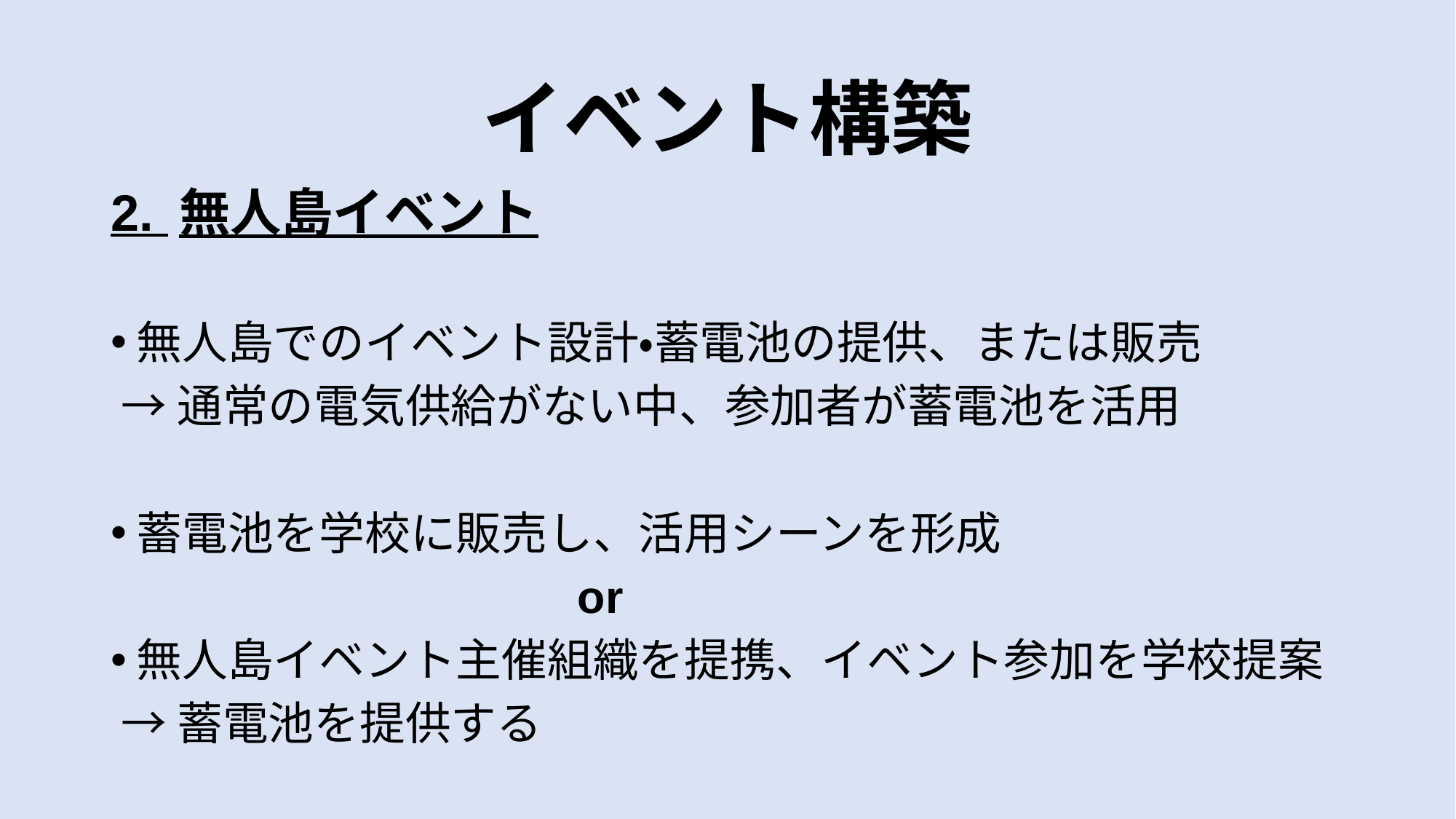

# イベント構築
2. 無人島イベント

無人島でのイベント設計・蓄電池の提供、または販売
 →通常の電気供給がない中、参加者が蓄電池を活用

蓄電池を学校に販売し、活用シーンを形成
　　　　　　　　　　or
無人島イベント主催組織を提携、イベント参加を学校提案
 →蓄電池を提供する